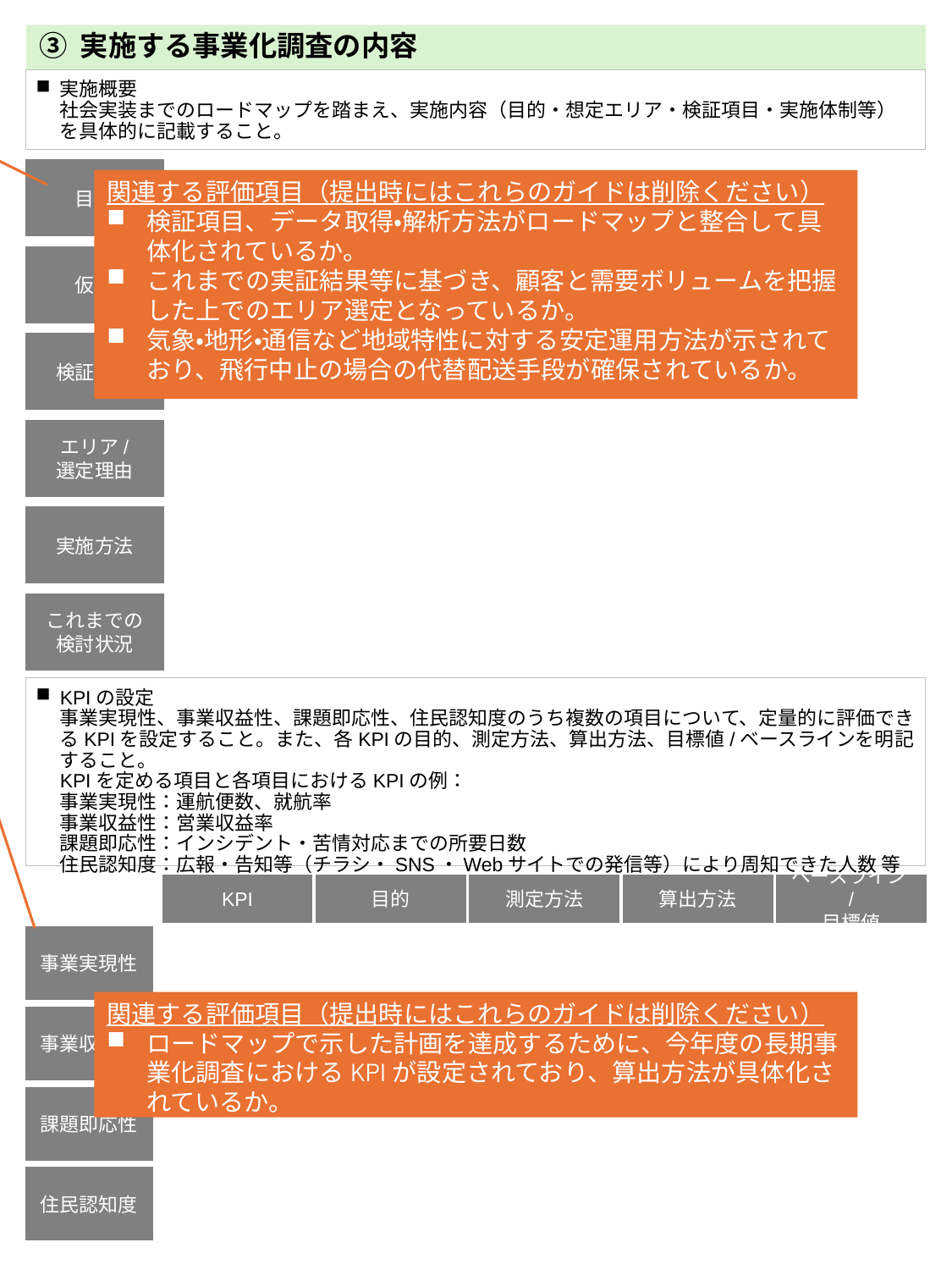

# ③ 実施する事業化調査の内容
実施概要
社会実装までのロードマップを踏まえ、実施内容（目的・想定エリア・検証項目・実施体制等）を具体的に記載すること。
評価項目に則した内容が記載されていればフォーマットは問いません。
関連する評価項目（提出時にはこれらのガイドは削除ください）
検証項目、データ取得・解析方法がロードマップと整合して具体化されているか。
これまでの実証結果等に基づき、顧客と需要ボリュームを把握した上でのエリア選定となっているか。
気象・地形・通信など地域特性に対する安定運用方法が示されており、飛行中止の場合の代替配送手段が確保されているか。
評価項目に則した内容が記載されていればフォーマットは問いません。
関連する評価項目（提出時にはこれらのガイドは削除ください）
ロードマップで示した計画を達成するために、今年度の長期事業化調査におけるKPIが設定されており、算出方法が具体化されているか。
目的
仮説
検証項目
エリア/
選定理由
実施方法
これまでの
検討状況
KPIの設定
事業実現性、事業収益性、課題即応性、住民認知度のうち複数の項目について、定量的に評価できるKPIを設定すること。また、各KPIの目的、測定方法、算出方法、目標値/ベースラインを明記すること。
KPIを定める項目と各項目におけるKPIの例：
事業実現性：運航便数、就航率
事業収益性：営業収益率
課題即応性：インシデント・苦情対応までの所要日数
住民認知度：広報・告知等（チラシ・SNS・Webサイトでの発信等）により周知できた人数 等

KPI
目的
測定方法
算出方法
ベースライン/
目標値
事業実現性
事業収益性
課題即応性
住民認知度